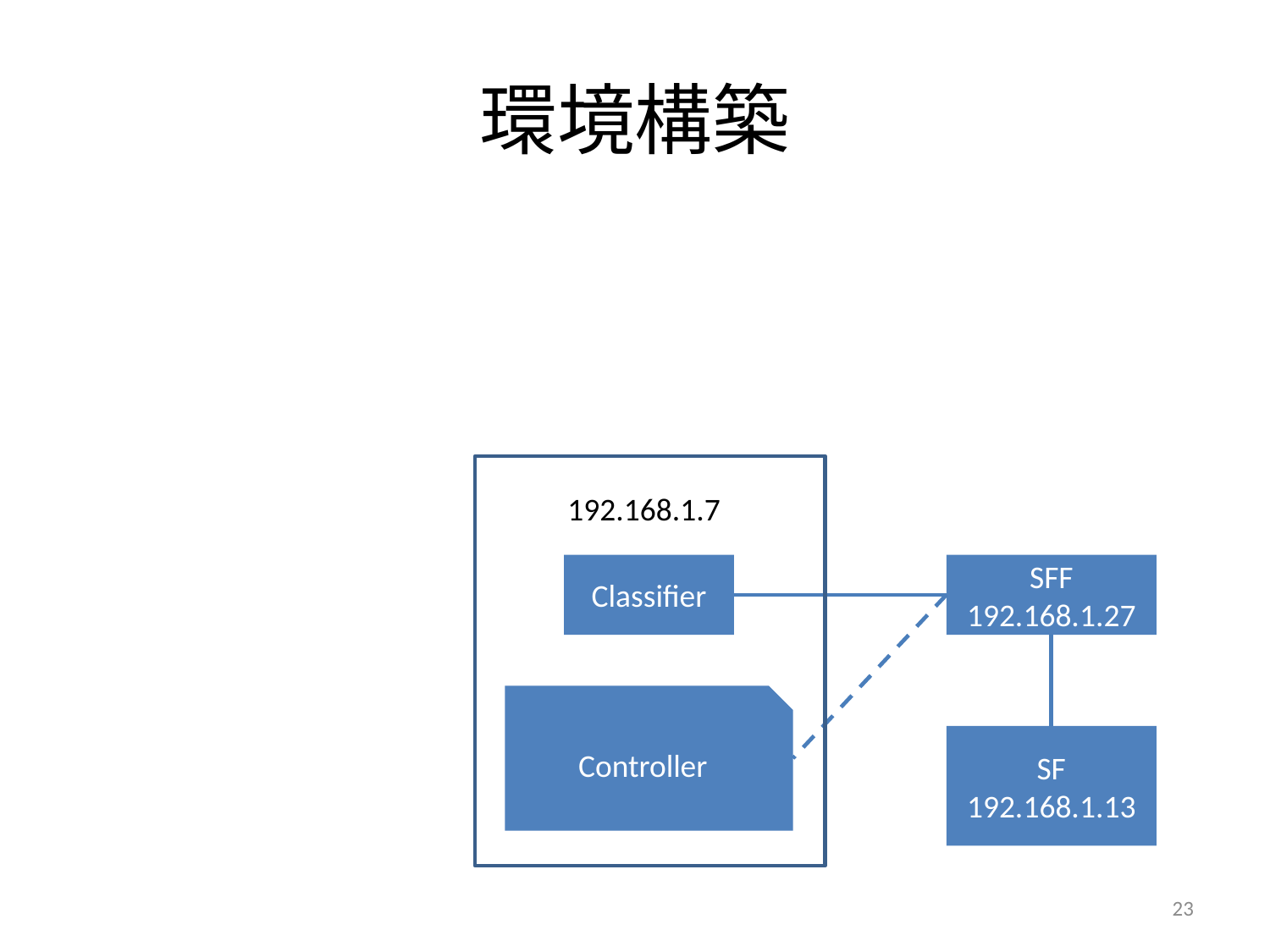

# 環境構築

192.168.1.7
Classifier
SFF
192.168.1.27
Controller
SF
192.168.1.13
23